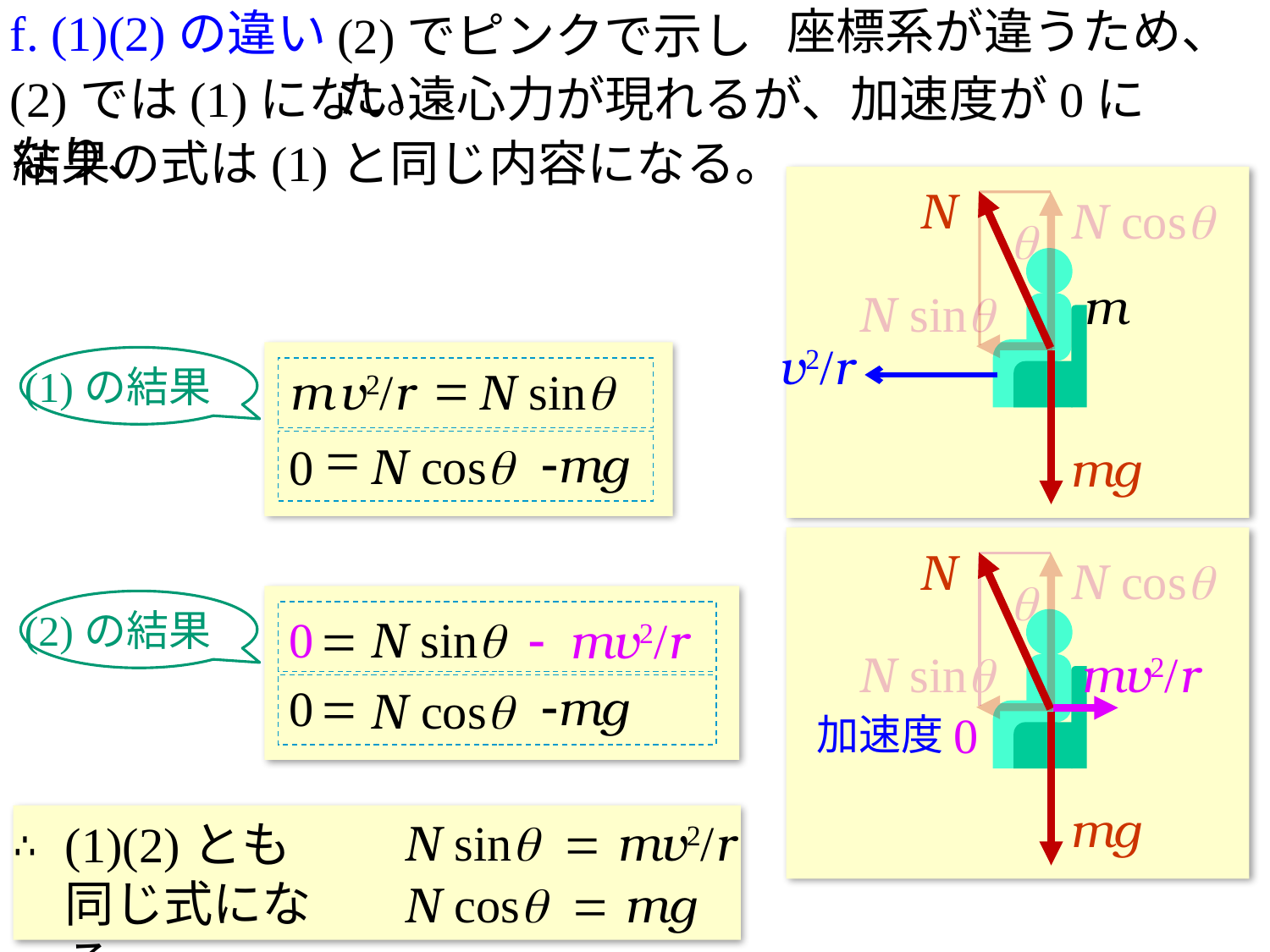

座標系が違うため、
f. (1)(2)の違い
(2)でピンクで示した。
(2)では(1)にない遠心力が現れるが、加速度が0になり、
結果の式は(1)と同じ内容になる。

N
N cosθ
θ

m
N sinθ
v2/r
mg

=
N sinθ
m
v2/r

=
−mg
N cosθ
0

(1)の結果

N
N cosθ
θ

mv2/r
N sinθ
0
加速度
mg

N sinθ
0
=
− mv2/r
=
−mg
0
N cosθ

(2)の結果
∴

N sinθ = mv2/r
(1)(2)とも
同じ式になる
N cosθ = mg